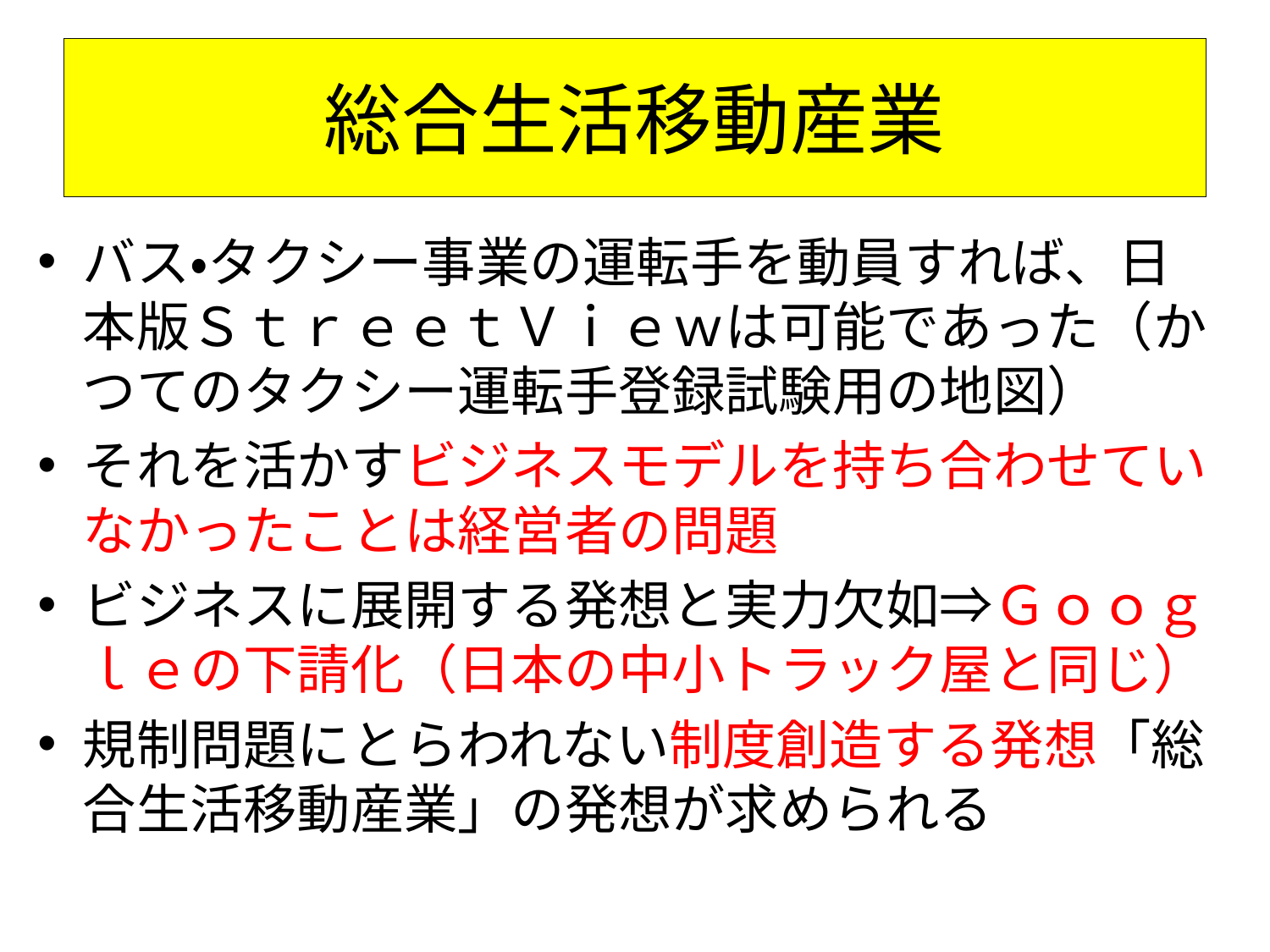

# 総合生活移動産業
バス・タクシー事業の運転手を動員すれば、日本版ＳｔｒｅｅｔＶｉｅｗは可能であった（かつてのタクシー運転手登録試験用の地図）
それを活かすビジネスモデルを持ち合わせていなかったことは経営者の問題
ビジネスに展開する発想と実力欠如⇒Ｇｏｏｇｌｅの下請化（日本の中小トラック屋と同じ）
規制問題にとらわれない制度創造する発想「総合生活移動産業」の発想が求められる